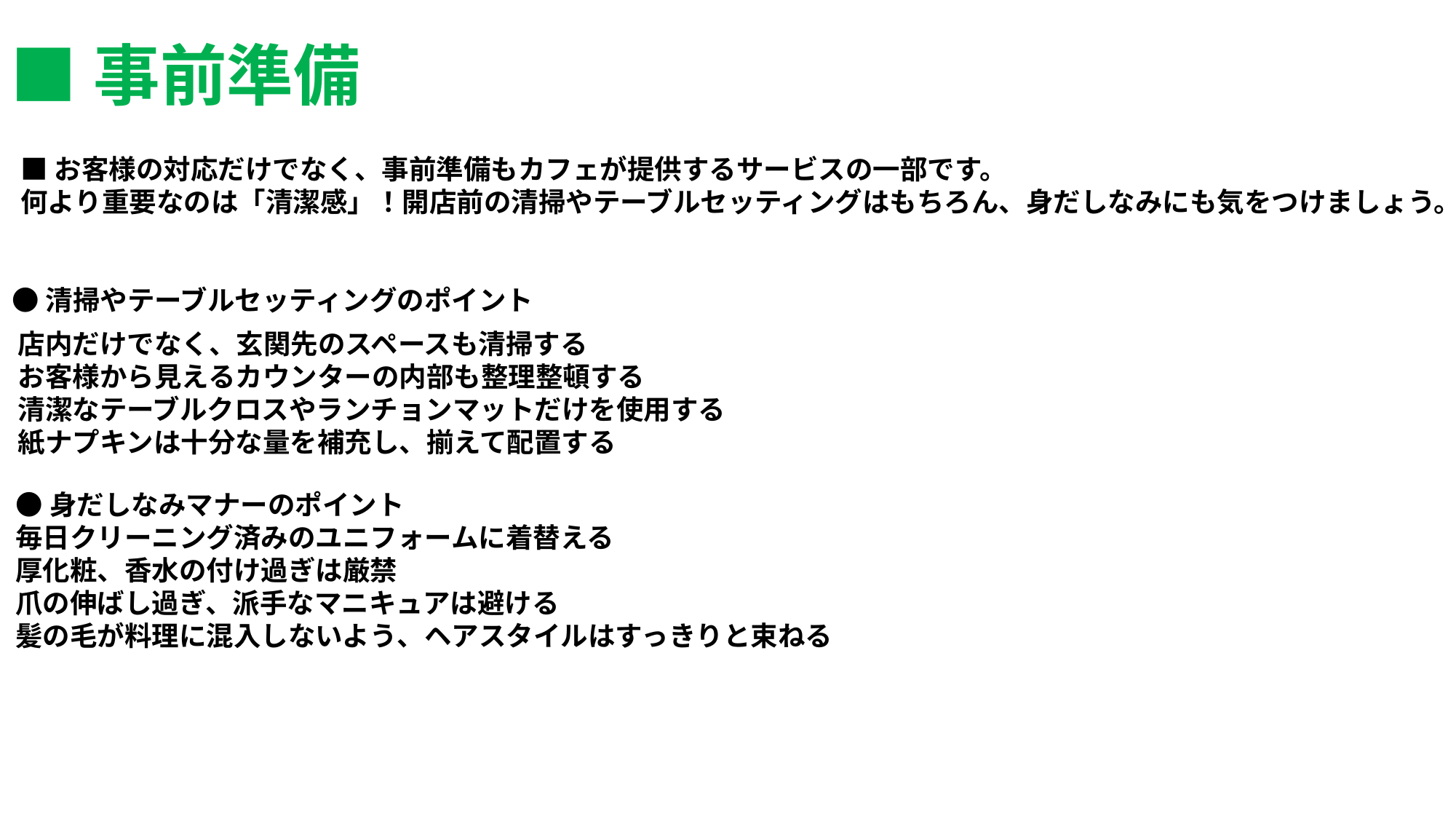

■事前準備
■お客様の対応だけでなく、事前準備もカフェが提供するサービスの一部です。
何より重要なのは「清潔感」！開店前の清掃やテーブルセッティングはもちろん、身だしなみにも気をつけましょう。

●清掃やテーブルセッティングのポイント
店内だけでなく、玄関先のスペースも清掃する
お客様から見えるカウンターの内部も整理整頓する
清潔なテーブルクロスやランチョンマットだけを使用する
紙ナプキンは十分な量を補充し、揃えて配置する

●身だしなみマナーのポイント
毎日クリーニング済みのユニフォームに着替える
厚化粧、香水の付け過ぎは厳禁
爪の伸ばし過ぎ、派手なマニキュアは避ける
髪の毛が料理に混入しないよう、ヘアスタイルはすっきりと束ねる